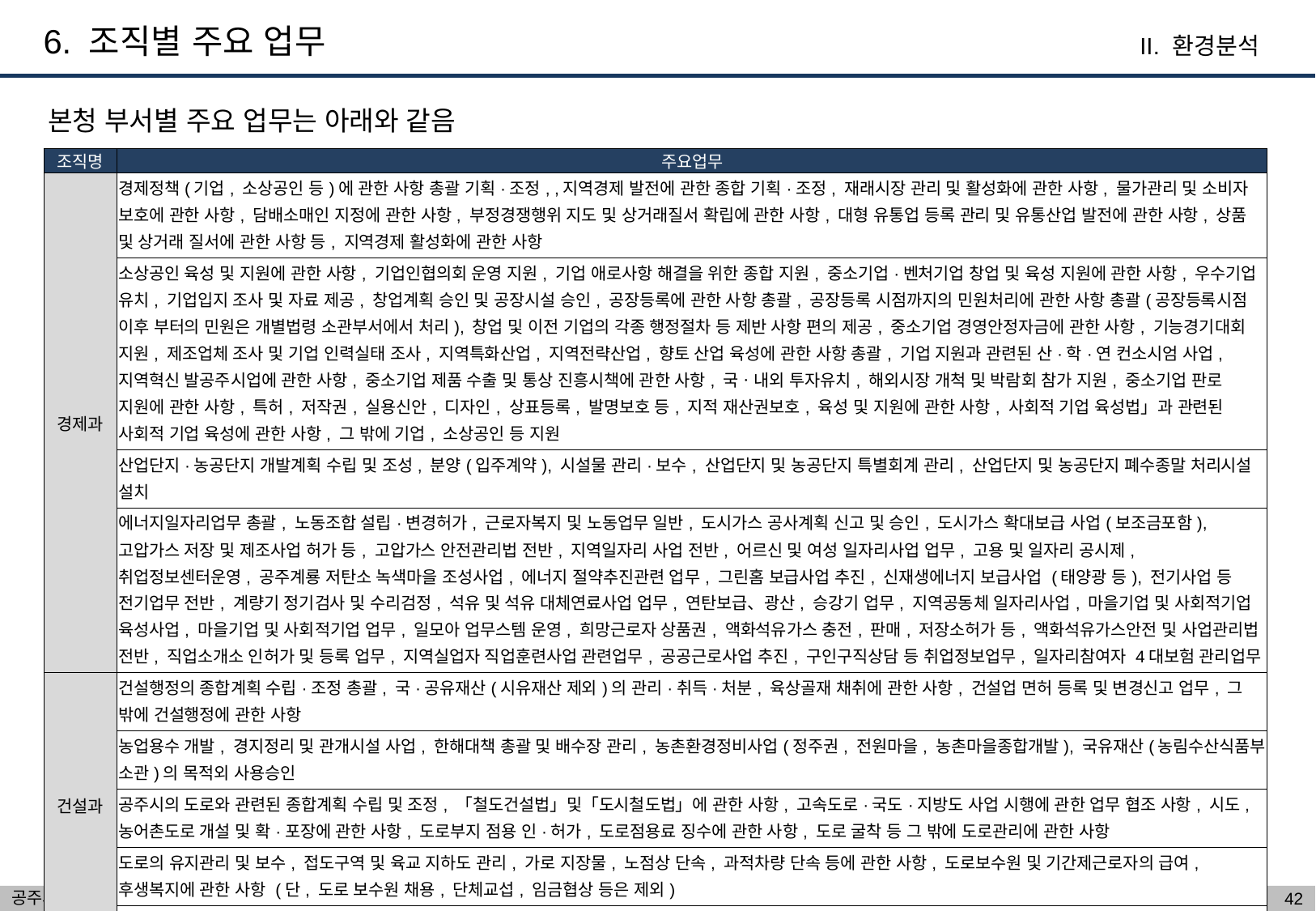

6. 조직별 주요 업무
II. 환경분석
본청 부서별 주요 업무는 아래와 같음
| 조직명 | 주요업무 |
| --- | --- |
| 경제과 | 경제정책(기업, 소상공인 등)에 관한 사항 총괄 기획·조정, ,지역경제 발전에 관한 종합 기획·조정, 재래시장 관리 및 활성화에 관한 사항, 물가관리 및 소비자 보호에 관한 사항, 담배소매인 지정에 관한 사항, 부정경쟁행위 지도 및 상거래질서 확립에 관한 사항, 대형 유통업 등록 관리 및 유통산업 발전에 관한 사항, 상품 및 상거래 질서에 관한 사항 등, 지역경제 활성화에 관한 사항 |
|  | 소상공인 육성 및 지원에 관한 사항, 기업인협의회 운영 지원, 기업 애로사항 해결을 위한 종합 지원, 중소기업·벤처기업 창업 및 육성 지원에 관한 사항, 우수기업 유치, 기업입지 조사 및 자료 제공, 창업계획 승인 및 공장시설 승인, 공장등록에 관한 사항 총괄, 공장등록 시점까지의 민원처리에 관한 사항 총괄(공장등록시점 이후 부터의 민원은 개별법령 소관부서에서 처리), 창업 및 이전 기업의 각종 행정절차 등 제반 사항 편의 제공, 중소기업 경영안정자금에 관한 사항, 기능경기대회 지원, 제조업체 조사 및 기업 인력실태 조사, 지역특화산업, 지역전략산업, 향토 산업 육성에 관한 사항 총괄, 기업 지원과 관련된 산·학·연 컨소시엄 사업, 지역혁신 발공주시업에 관한 사항, 중소기업 제품 수출 및 통상 진흥시책에 관한 사항, 국ㆍ내외 투자유치, 해외시장 개척 및 박람회 참가 지원, 중소기업 판로 지원에 관한 사항, 특허, 저작권, 실용신안, 디자인, 상표등록, 발명보호 등, 지적 재산권보호, 육성 및 지원에 관한 사항, 사회적 기업 육성법」과 관련된 사회적 기업 육성에 관한 사항, 그 밖에 기업, 소상공인 등 지원 |
|  | 산업단지·농공단지 개발계획 수립 및 조성, 분양(입주계약), 시설물 관리·보수, 산업단지 및 농공단지 특별회계 관리, 산업단지 및 농공단지 폐수종말 처리시설 설치 |
|  | 에너지일자리업무 총괄, 노동조합 설립·변경허가, 근로자복지 및 노동업무 일반, 도시가스 공사계획 신고 및 승인, 도시가스 확대보급 사업(보조금포함), 고압가스 저장 및 제조사업 허가 등, 고압가스 안전관리법 전반, 지역일자리 사업 전반, 어르신 및 여성 일자리사업 업무, 고용 및 일자리 공시제, 취업정보센터운영, 공주계룡 저탄소 녹색마을 조성사업, 에너지 절약추진관련 업무, 그린홈 보급사업 추진, 신재생에너지 보급사업 (태양광 등), 전기사업 등 전기업무 전반, 계량기 정기검사 및 수리검정, 석유 및 석유 대체연료사업 업무, 연탄보급、광산, 승강기 업무, 지역공동체 일자리사업, 마을기업 및 사회적기업 육성사업, 마을기업 및 사회적기업 업무, 일모아 업무스템 운영, 희망근로자 상품권, 액화석유가스 충전, 판매, 저장소허가 등, 액화석유가스안전 및 사업관리법 전반, 직업소개소 인허가 및 등록 업무, 지역실업자 직업훈련사업 관련업무, 공공근로사업 추진, 구인구직상담 등 취업정보업무, 일자리참여자 4대보험 관리업무 |
| 건설과 | 건설행정의 종합계획 수립·조정 총괄, 국·공유재산(시유재산 제외)의 관리·취득·처분, 육상골재 채취에 관한 사항, 건설업 면허 등록 및 변경신고 업무, 그 밖에 건설행정에 관한 사항 |
|  | 농업용수 개발, 경지정리 및 관개시설 사업, 한해대책 총괄 및 배수장 관리, 농촌환경정비사업(정주권, 전원마을, 농촌마을종합개발), 국유재산(농림수산식품부 소관)의 목적외 사용승인 |
|  | 공주시의 도로와 관련된 종합계획 수립 및 조정, 「철도건설법」및「도시철도법」에 관한 사항, 고속도로·국도·지방도 사업 시행에 관한 업무 협조 사항, 시도, 농어촌도로 개설 및 확·포장에 관한 사항, 도로부지 점용 인·허가, 도로점용료 징수에 관한 사항, 도로 굴착 등 그 밖에 도로관리에 관한 사항 |
|  | 도로의 유지관리 및 보수, 접도구역 및 육교 지하도 관리, 가로 지장물, 노점상 단속, 과적차량 단속 등에 관한 사항, 도로보수원 및 기간제근로자의 급여, 후생복지에 관한 사항 (단, 도로 보수원 채용, 단체교섭, 임금협상 등은 제외) |
|  | 주민 숙원사업 추진, 주민 숙원사업과 관련된 공유재산 관리에 관한 사항, 마을회관(노인회관) 신설·관리, 마을단위 지원사업에 관한 사항 |